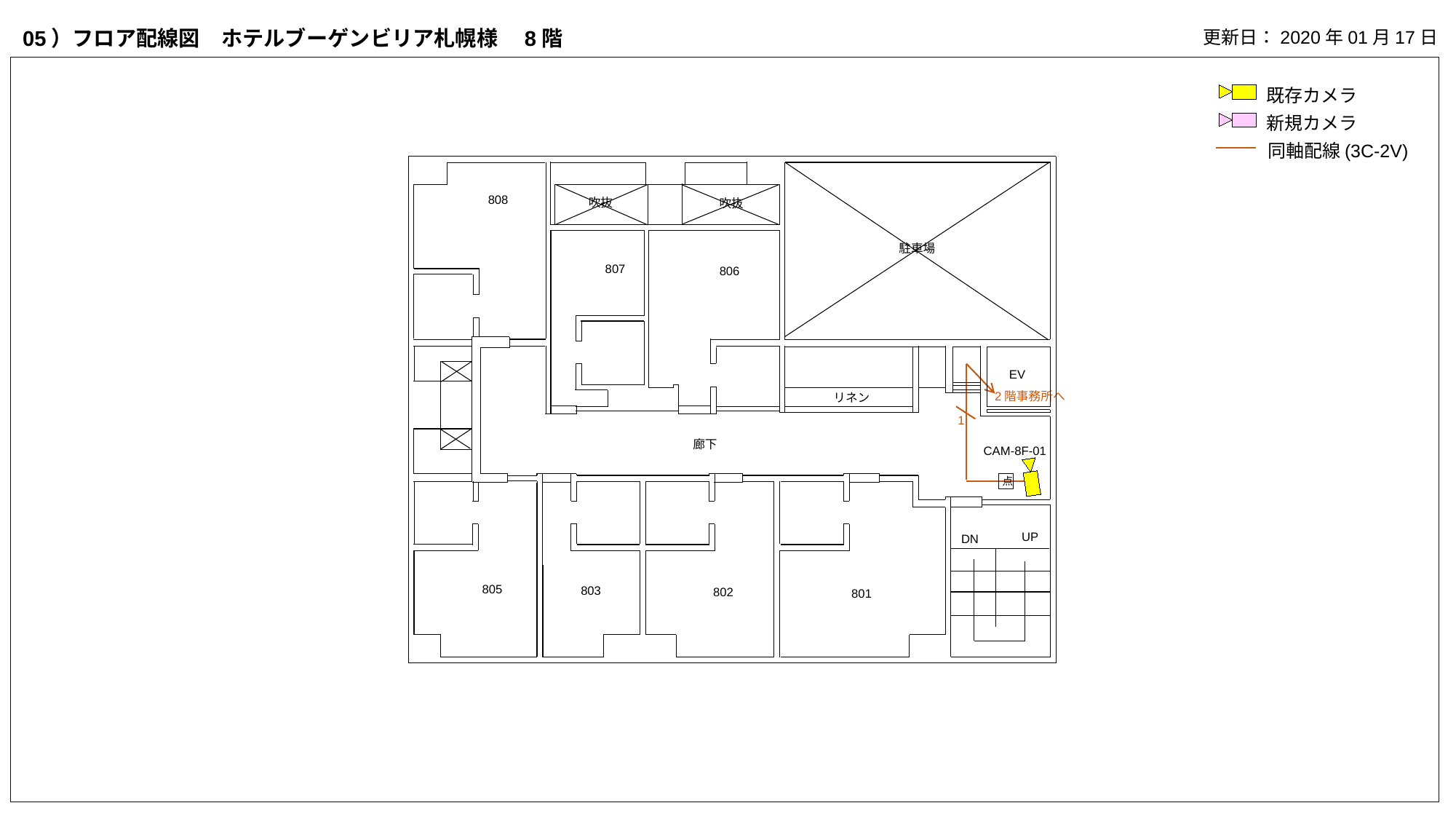

更新日：2020年01月17日
05）フロア配線図　ホテルブーゲンビリア札幌様　8階

既存カメラ

新規カメラ

同軸配線(3C-2V)
808
吹抜
吹抜
駐車場
807
806
EV
リネン
廊下

点
UP
DN
805
803
802
801
2階事務所へ
1
CAM-8F-01